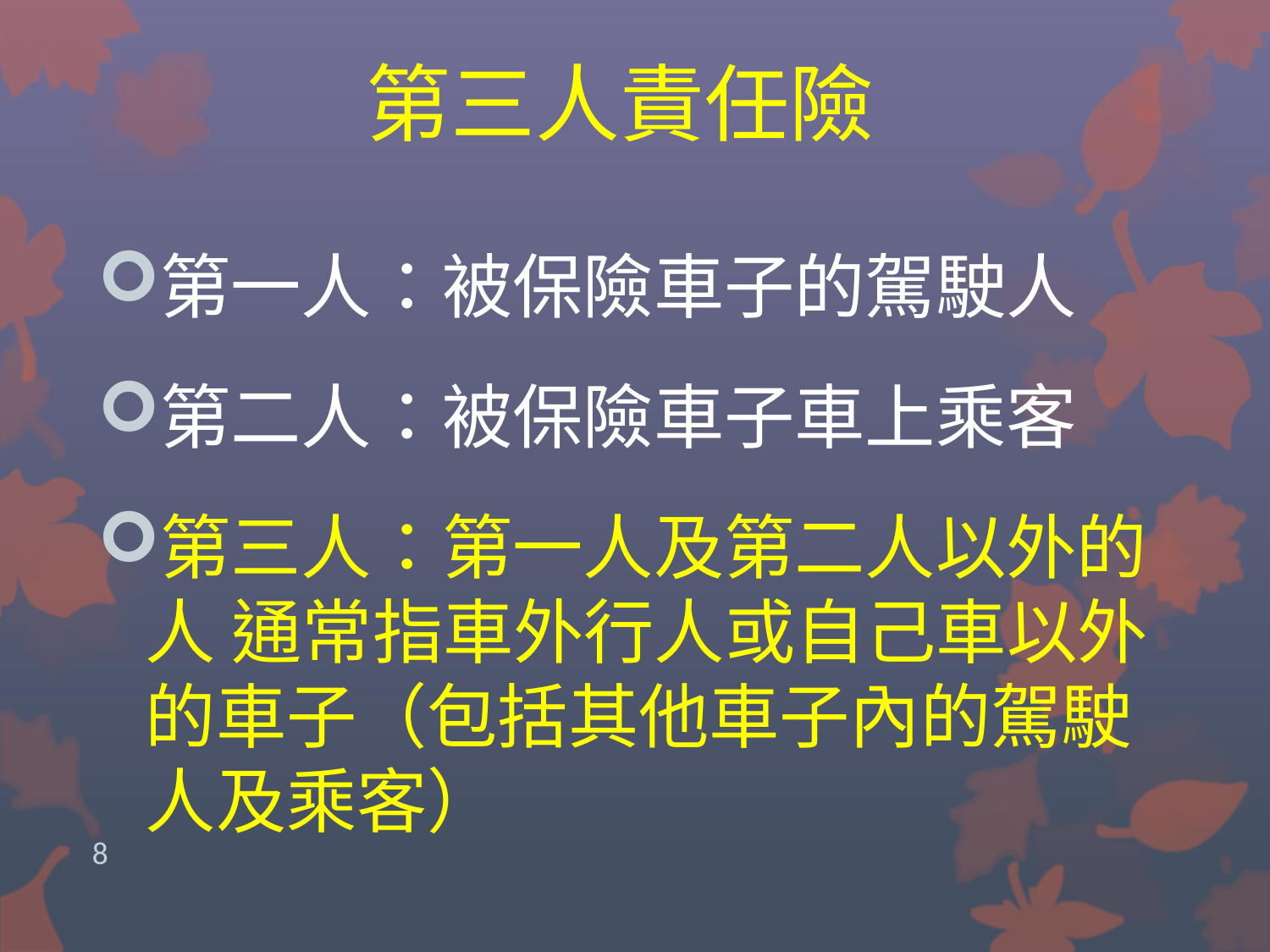

# 第三人責任險
第一人：被保險車子的駕駛人
第二人：被保險車子車上乘客
第三人：第一人及第二人以外的人 通常指車外行人或自己車以外的車子（包括其他車子內的駕駛人及乘客）

8